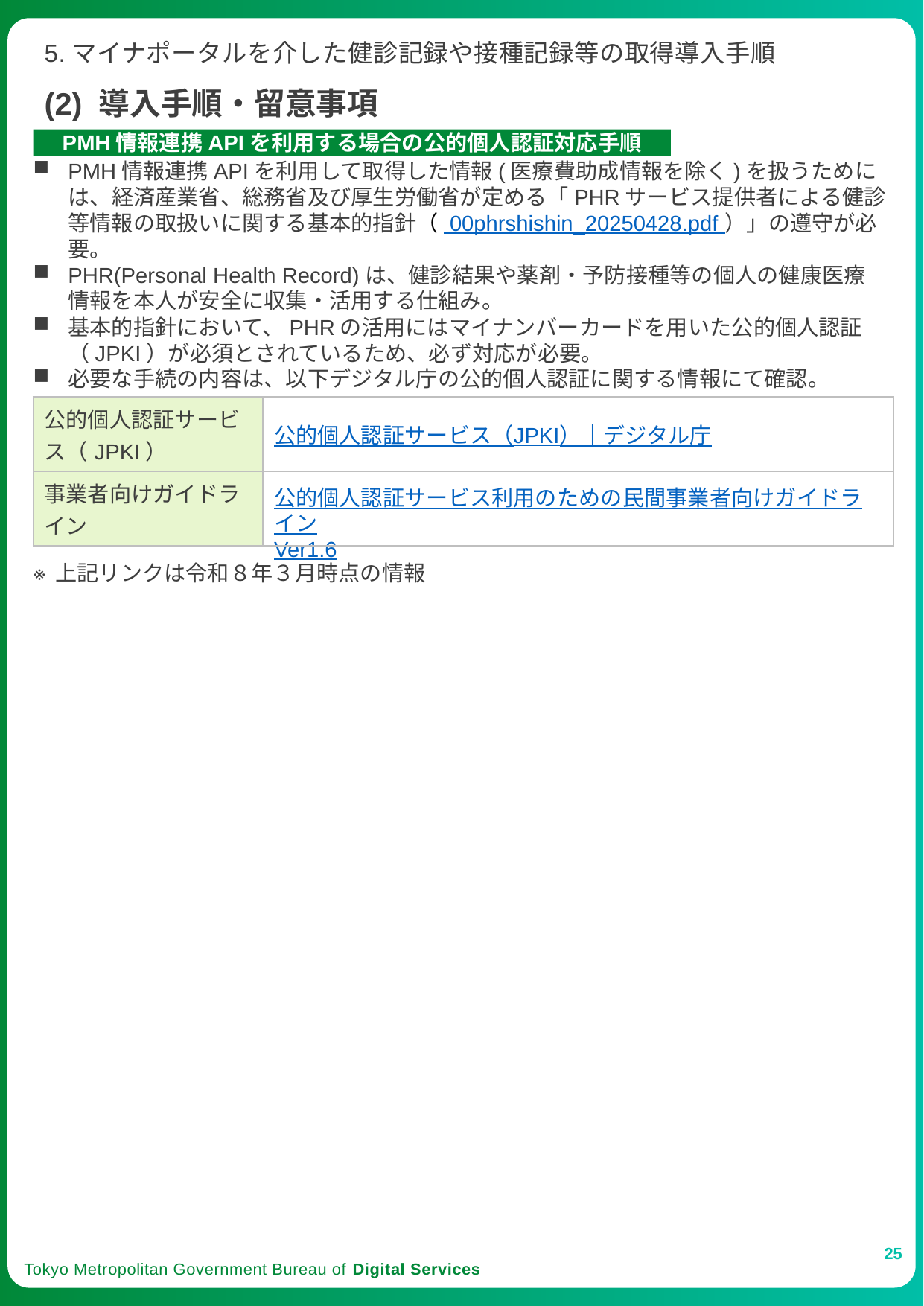

5.マイナポータルを介した健診記録や接種記録等の取得導入手順
(2) 導入手順・留意事項
PMH情報連携APIを利用する場合の公的個人認証対応手順
PMH情報連携APIを利用して取得した情報(医療費助成情報を除く)を扱うためには、経済産業省、総務省及び厚生労働省が定める「PHRサービス提供者による健診等情報の取扱いに関する基本的指針（ 00phrshishin_20250428.pdf ）」の遵守が必要。
PHR(Personal Health Record)は、健診結果や薬剤・予防接種等の個人の健康医療　情報を本人が安全に収集・活用する仕組み。
基本的指針において、PHRの活用にはマイナンバーカードを用いた公的個人認証（JPKI）が必須とされているため、必ず対応が必要。
必要な手続の内容は、以下デジタル庁の公的個人認証に関する情報にて確認。

| 公的個人認証サービス（JPKI） | 公的個人認証サービス（JPKI）｜デジタル庁 |
| --- | --- |
| 事業者向けガイドライン | 公的個人認証サービス利用のための民間事業者向けガイドラインVer1.6 |
上記リンクは令和８年３月時点の情報
25